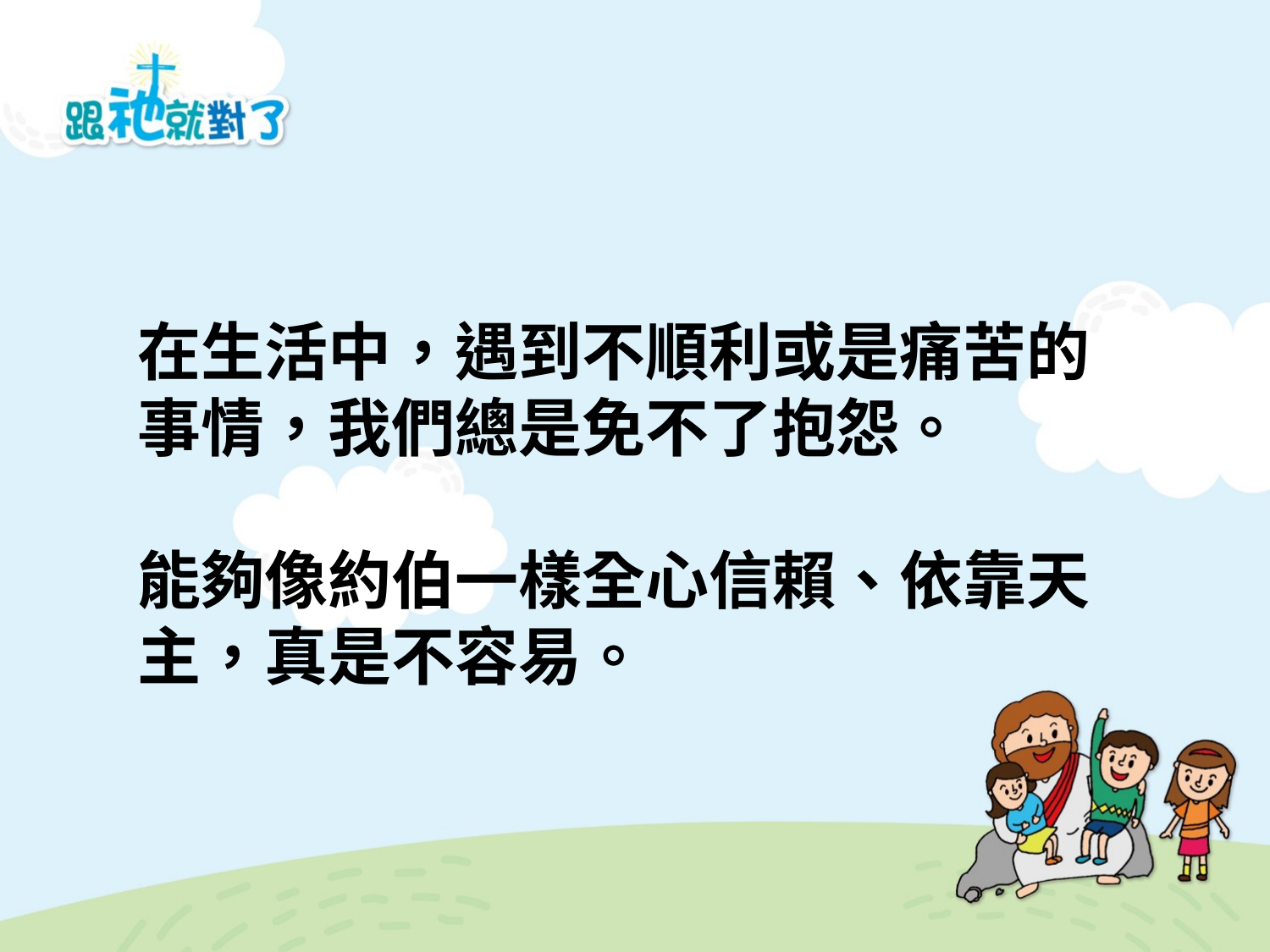

在生活中，遇到不順利或是痛苦的事情，我們總是免不了抱怨。

能夠像約伯一樣全心信賴、依靠天主，真是不容易。